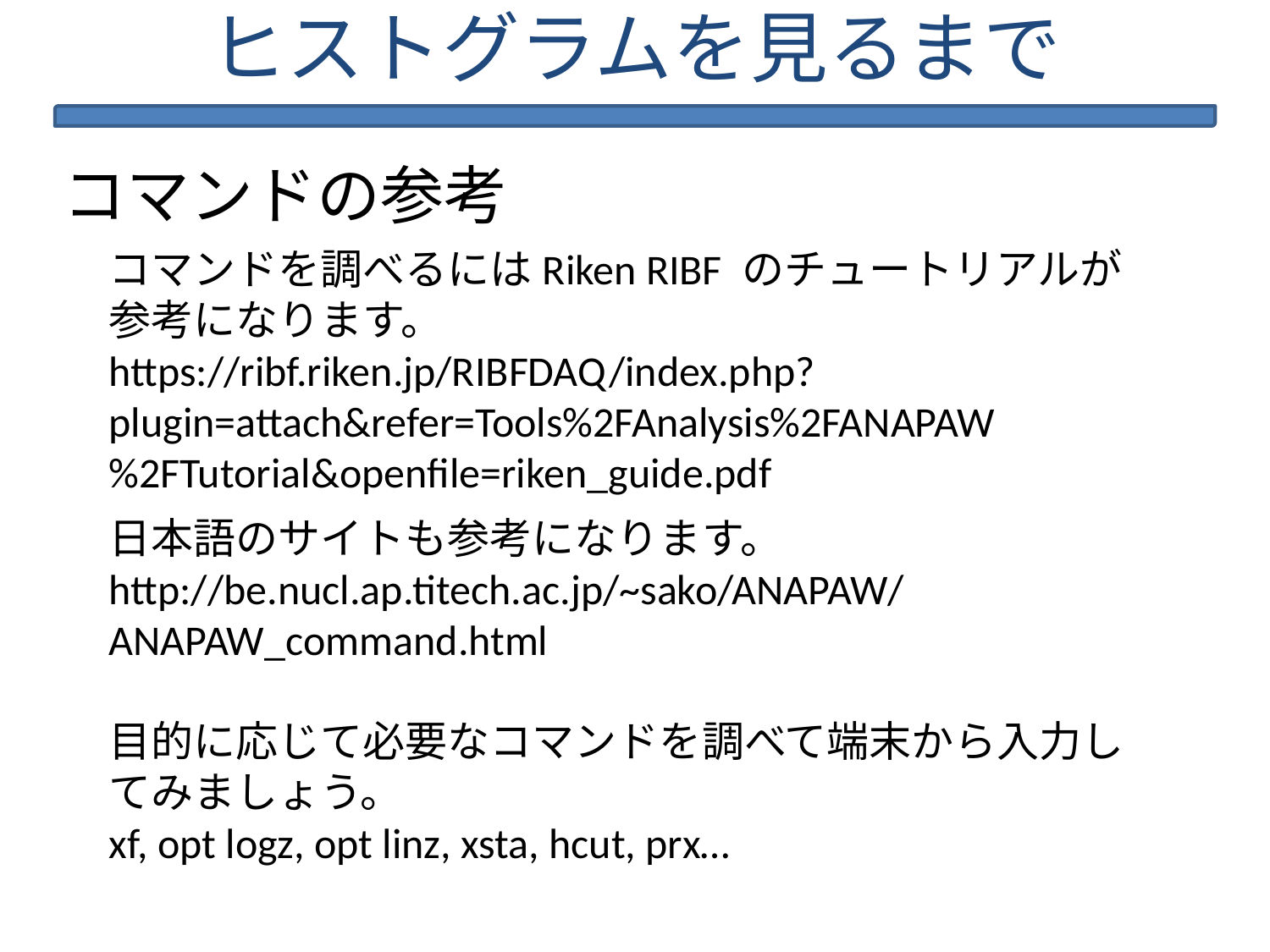

ヒストグラムを見るまで

# コマンドの参考
コマンドを調べるにはRiken RIBF のチュートリアルが参考になります。
https://ribf.riken.jp/RIBFDAQ/index.php?plugin=attach&refer=Tools%2FAnalysis%2FANAPAW%2FTutorial&openfile=riken_guide.pdf
日本語のサイトも参考になります。
http://be.nucl.ap.titech.ac.jp/~sako/ANAPAW/ANAPAW_command.html

目的に応じて必要なコマンドを調べて端末から入力してみましょう。
xf, opt logz, opt linz, xsta, hcut, prx…